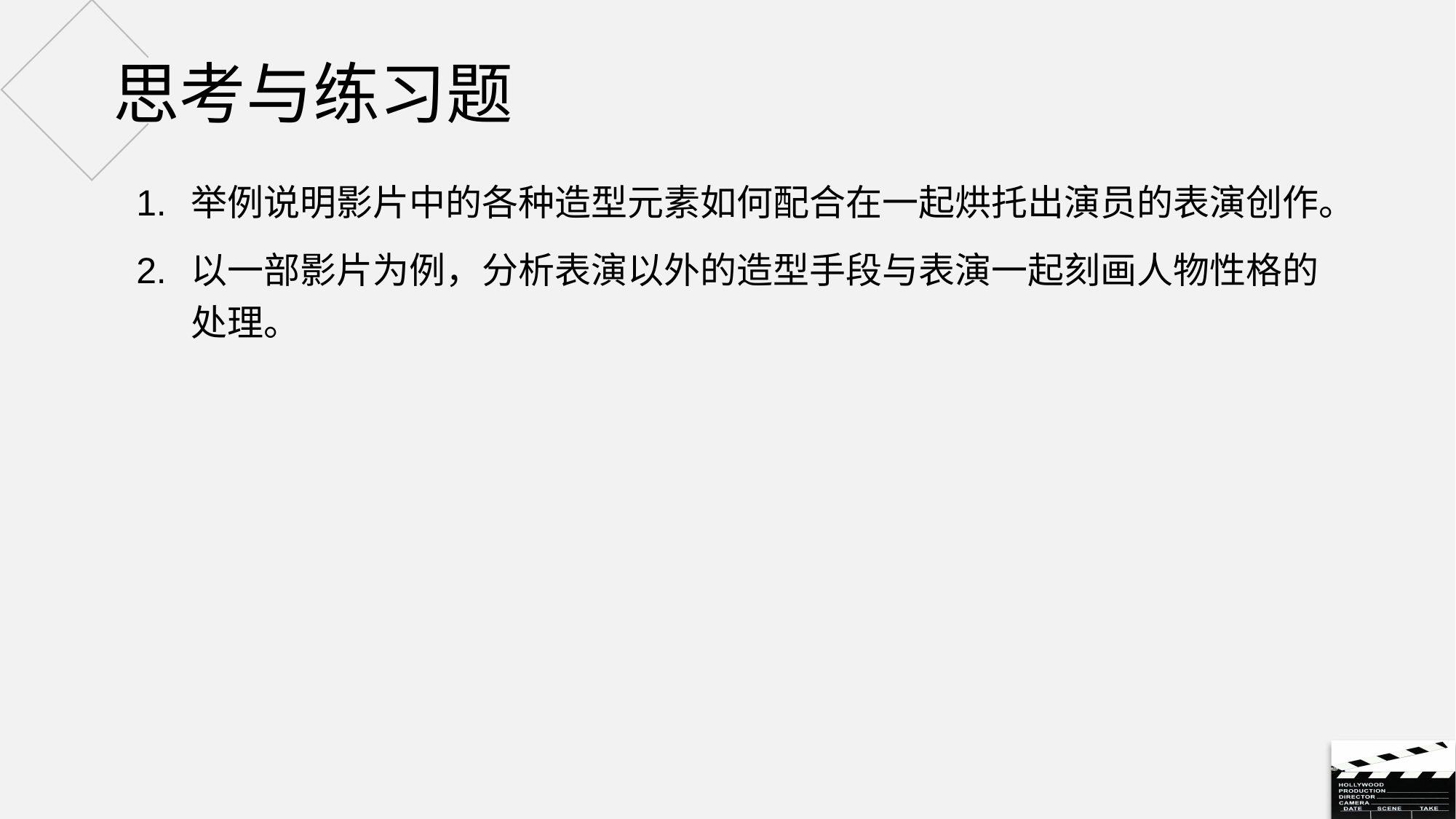

# 思考与练习题
举例说明影片中的各种造型元素如何配合在一起烘托出演员的表演创作。
以一部影片为例，分析表演以外的造型手段与表演一起刻画人物性格的处理。